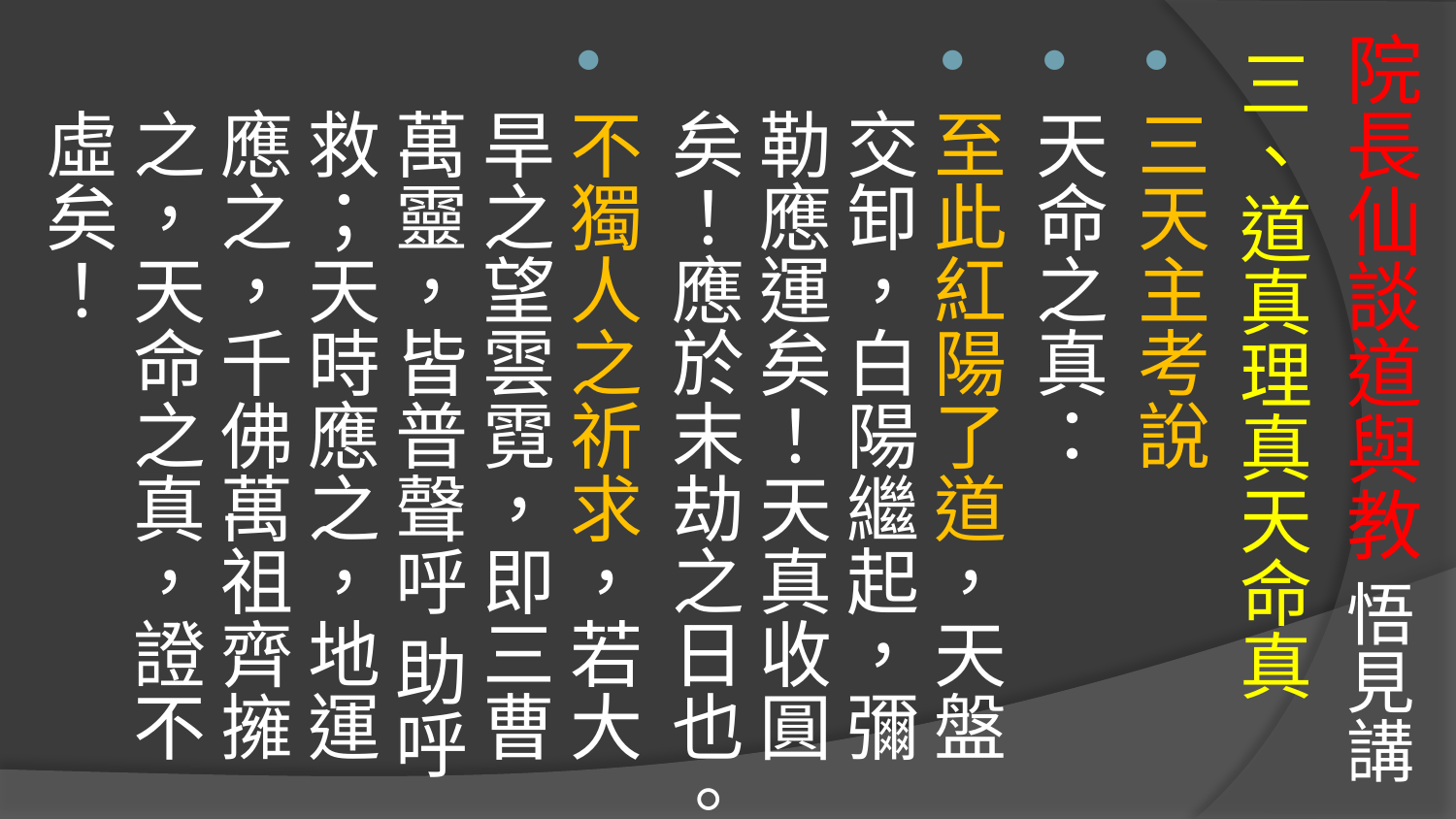

# 院長仙談道與教 悟見講
三、道真理真天命真
三天主考說
天命之真：
至此紅陽了道，天盤交卸，白陽繼起，彌勒應運矣！天真收圓矣！應於末劫之日也。
不獨人之祈求，若大旱之望雲霓，即三曹萬靈，皆普聲呼 助呼救；天時應之，地運應之，千佛萬祖齊擁之，天命之真，證不虛矣！